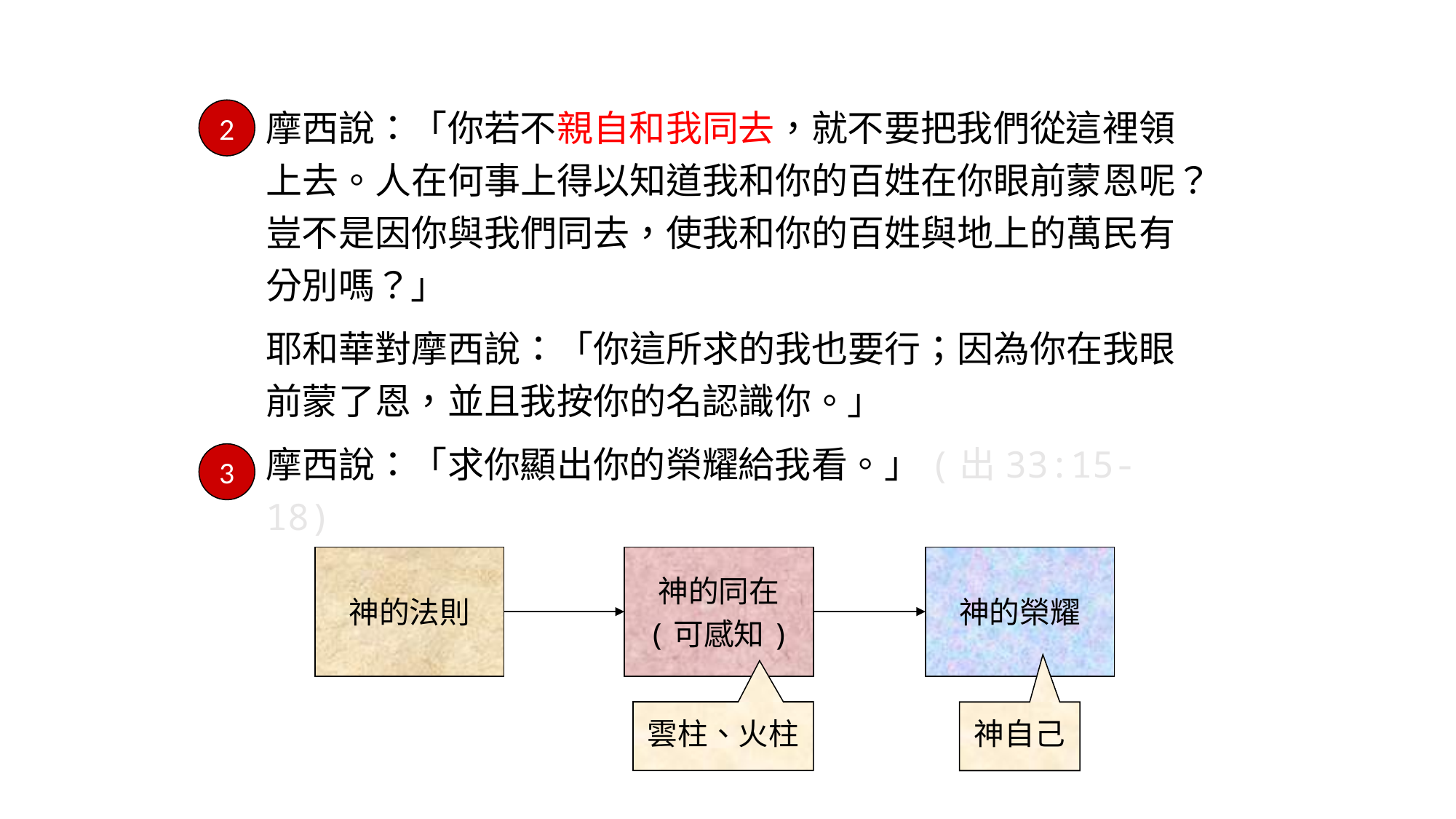

摩西說：「你若不親自和我同去，就不要把我們從這裡領上去。人在何事上得以知道我和你的百姓在你眼前蒙恩呢？豈不是因你與我們同去，使我和你的百姓與地上的萬民有分別嗎？」
耶和華對摩西說：「你這所求的我也要行；因為你在我眼前蒙了恩，並且我按你的名認識你。」
摩西說：「求你顯出你的榮耀給我看。」(出33:15-18)

2
3
神的法則
神的同在
(可感知)
神的榮耀
雲柱、火柱
神自己